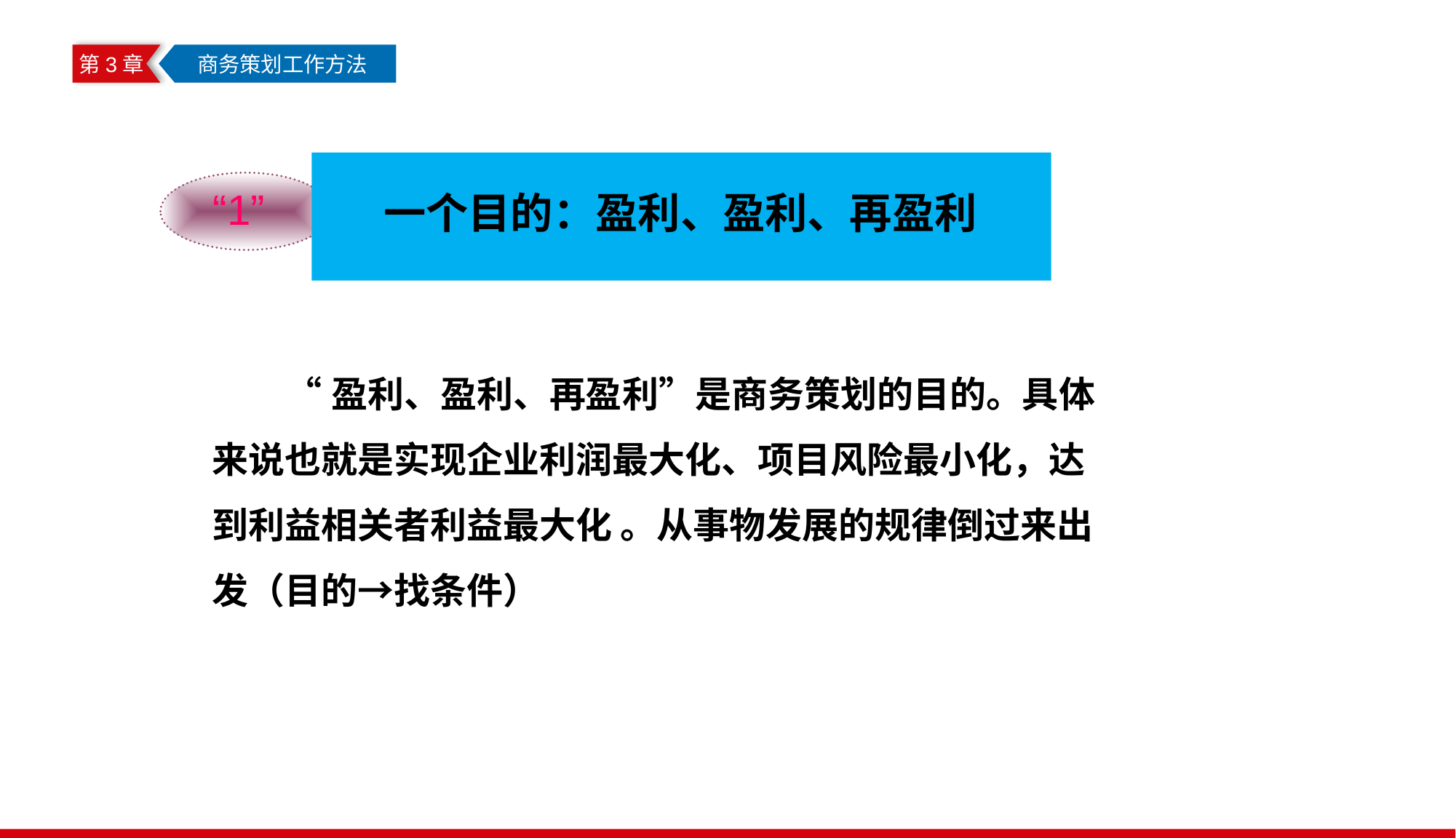

第3章
    商务策划工作方法

一个目的：盈利、盈利、再盈利

“1”
              “盈利、盈利、再盈利”是商务策划的目的。具体来说也就是实现企业利润最大化、项目风险最小化，达到利益相关者利益最大化 。从事物发展的规律倒过来出发（目的→找条件）